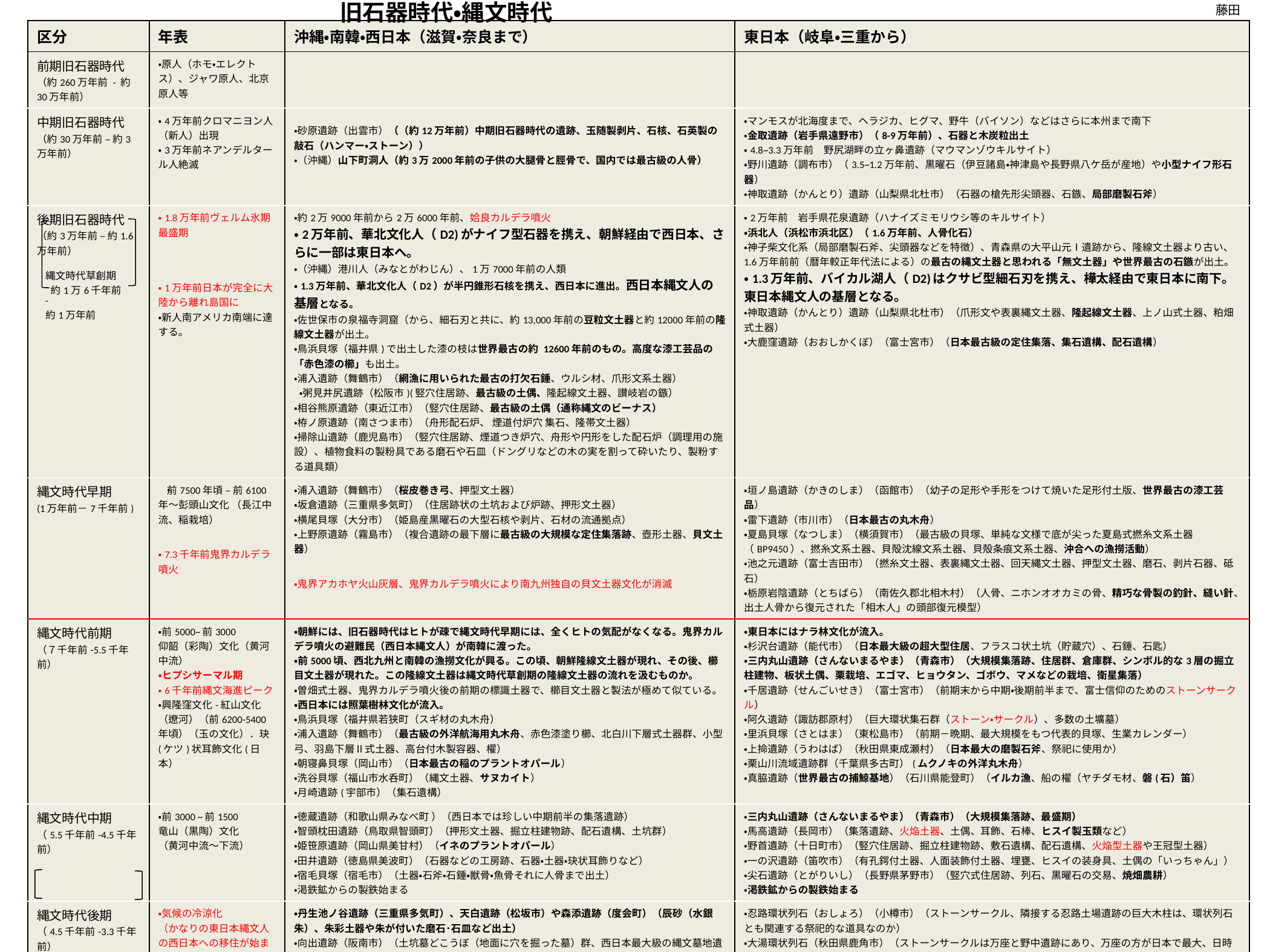

旧石器時代・縄文時代
藤田
| 区分 | 年表 | 沖縄・南韓・西日本（滋賀・奈良まで） | 東日本（岐阜・三重から） |
| --- | --- | --- | --- |
| 前期旧石器時代 （約260万年前 - 約30万年前） | ・原人（ホモ・エレクトス）、ジャワ原人、北京原人等 |  |  |
| 中期旧石器時代 （約30万年前 – 約3万年前） | ・4万年前クロマニヨン人（新人）出現 ・3万年前ネアンデルタール人絶滅 | ・砂原遺跡（出雲市）（（約12万年前）中期旧石器時代の遺跡、玉随製剥片、石核、石英製の敲石（ハンマー・ストーン）） ・（沖縄）山下町洞人（約3万2000年前の子供の大腿骨と脛骨で、国内では最古級の人骨） | ・マンモスが北海度まで、ヘラジカ、ヒグマ、野牛（バイソン）などはさらに本州まで南下 ・金取遺跡（岩手県遠野市）（8-9万年前）、石器と木炭粒出土 ・4.8~3.3万年前　野尻湖畔の立ヶ鼻遺跡（マウマンゾウキルサイト） ・野川遺跡（調布市）（3.5~1.2万年前、黒曜石（伊豆諸島・神津島や長野県八ケ岳が産地）や小型ナイフ形石器） ・神取遺跡（かんとり）遺跡（山梨県北杜市）（石器の槍先形尖頭器、石鏃、局部磨製石斧） |
| 後期旧石器時代 （約3万年前 – 約1.6万年前） 縄文時代草創期 約1万6千年前 - 約1万年前 | ・1.8万年前ヴェルム氷期最盛期 ・1万年前日本が完全に大陸から離れ島国に ・新人南アメリカ南端に達する。 | ・約2万9000年前から2万6000年前、姶良カルデラ噴火 ・2万年前、華北文化人（D2)がナイフ型石器を携え、朝鮮経由で西日本、さらに一部は東日本へ。 ・（沖縄）港川人（みなとがわじん）、1万7000年前の人類 ・1.3万年前、華北文化人（D2）が半円錐形石核を携え、西日本に進出。西日本縄文人の基層となる。 ・佐世保市の泉福寺洞窟（から、細石刃と共に、約13,000年前の豆粒文土器と約12000年前の隆線文土器が出土。 ・鳥浜貝塚（福井県)で出土した漆の枝は世界最古の約 12600年前のもの。高度な漆工芸品の「赤色漆の櫛」も出土。 ・浦入遺跡（舞鶴市）（網漁に用いられた最古の打欠石錘、ウルシ材、爪形文系土器） ・粥見井尻遺跡（松阪市)(竪穴住居跡、最古級の土偶、隆起線文土器、讃岐岩の鏃） ・相谷熊原遺跡（東近江市）（竪穴住居跡、最古級の土偶（通称縄文のビーナス） ・栫ノ原遺跡（南さつま市）（舟形配石炉、 煙道付炉穴 集石、隆帯文土器） ・掃除山遺跡（鹿児島市）（竪穴住居跡、煙道つき炉穴、舟形や円形をした配石炉（調理用の施設）、植物食料の製粉具である磨石や石皿（ドングリなどの木の実を割って砕いたり、製粉する道具類） | ・2万年前　岩手県花泉遺跡（ハナイズミモリウシ等のキルサイト） ・浜北人（浜松市浜北区）（1.6万年前、人骨化石） ・神子柴文化系（局部磨製石斧、尖頭器などを特徴）、青森県の大平山元Ⅰ遺跡から、隆線文土器より古い、1.6万年前前（暦年較正年代法による）の最古の縄文土器と思われる「無文土器」や世界最古の石鏃が出土。 ・1.3万年前、バイカル湖人（D2)はクサビ型細石刃を携え、樺太経由で東日本に南下。東日本縄文人の基層となる。 ・神取遺跡（かんとり）遺跡（山梨県北杜市）（爪形文や表裏縄文土器、隆起線文土器、上ノ山式土器、粕畑式土器） ・大鹿窪遺跡（おおしかくぼ）（富士宮市）（日本最古級の定住集落、集石遺構、配石遺構） |
| 縄文時代早期 (1万年前－7千年前) | ・前7500年頃 – 前6100年～彭頭山文化 （長江中流、稲栽培） ・7.3千年前鬼界カルデラ噴火 | ・浦入遺跡（舞鶴市）（桜皮巻き弓、押型文土器） ・坂倉遺跡（三重県多気町）（住居跡状の土坑および炉跡、押形文土器） ・横尾貝塚（大分市）（姫島産黒曜石の大型石核や剥片、石材の流通拠点） ・上野原遺跡（霧島市）（複合遺跡の最下層に最古級の大規模な定住集落跡、壺形土器、貝文土器） ・鬼界アカホヤ火山灰層、鬼界カルデラ噴火により南九州独自の貝文土器文化が消滅 | ・垣ノ島遺跡（かきのしま）（函館市）（幼子の足形や手形をつけて焼いた足形付土版、世界最古の漆工芸品） ・雷下遺跡（市川市）（日本最古の丸木舟） ・夏島貝塚（なつしま）（横須賀市）（最古級の貝塚、単純な文様で底が尖った夏島式撚糸文系土器（BP9450）、撚糸文系土器、貝殻沈線文系土器、貝殻条痕文系土器、沖合への漁撈活動） ・池之元遺跡（富士吉田市）（撚糸文土器、表裏縄文土器、回天縄文土器、押型文土器、磨石、剥片石器、砥石） ・栃原岩陰遺跡（とちばら）（南佐久郡北相木村）（人骨、ニホンオオカミの骨、精巧な骨製の釣針、縫い針、出土人骨から復元された「相木人」の頭部復元模型） |
| 縄文時代前期 （７千年前-5.5千年前） | ・前5000~前3000 仰韶（彩陶）文化（黄河中流）　　 ・ヒプシサーマル期 ・6千年前縄文海進ピーク ・興隆窪文化-紅山文化（遼河）（前6200-5400年頃）（玉の文化）．玦(ケツ)状耳飾文化(日本） | ・朝鮮には、旧石器時代はヒトが疎で縄文時代早期には、全くヒトの気配がなくなる。鬼界カルデラ噴火の避難民（西日本縄文人）が南韓に渡った。 ・前5000頃、西北九州と南韓の漁撈文化が興る。この頃、朝鮮隆線文土器が現れ、その後、櫛目文土器が現れた。この隆線文土器は縄文時代草創期の隆線文土器の流れを汲むものか。 ・曽畑式土器、鬼界カルデラ噴火後の前期の標識土器で、櫛目文土器と製法が極めて似ている。 ・西日本には照葉樹林文化が流入。 ・鳥浜貝塚（福井県若狭町（スギ材の丸木舟） ・浦入遺跡（舞鶴市）（最古級の外洋航海用丸木舟、赤色漆塗り櫛、北白川下層式土器群、小型弓、羽島下層Ⅱ式土器、高台付木製容器、櫂） ・朝寝鼻貝塚（岡山市）（日本最古の稲のプラントオパール） ・洗谷貝塚（福山市水呑町）（縄文土器、サヌカイト） ・月崎遺跡(宇部市）（集石遺構） | ・東日本にはナラ林文化が流入。 ・杉沢台遺跡（能代市）（日本最大級の超大型住居、フラスコ状土坑（貯蔵穴）、石錘、石匙） ・三内丸山遺跡（さんないまるやま）（青森市）（大規模集落跡、住居群、倉庫群、シンボル的な3層の掘立柱建物、板状土偶、栗栽培、エゴマ、ヒョウタン、ゴボウ、マメなどの栽培、衛星集落） ・千居遺跡（せんごいせき）（富士宮市）（前期末から中期・後期前半まで、富士信仰のためのストーンサークル） ・阿久遺跡（諏訪郡原村）（巨大環状集石群（ストーン・サークル）、多数の土壙墓） ・里浜貝塚（さとはま）（東松島市）（前期－晩期、最大規模をもつ代表的貝塚、生業カレンダー） ・上掵遺跡（うわはば）（秋田県東成瀬村）（日本最大の磨製石斧、祭祀に使用か） ・栗山川流域遺跡群（千葉県多古町）(ムクノキの外洋丸木舟） ・真脇遺跡（世界最古の捕鯨基地）（石川県能登町）（イルカ漁、船の櫂（ヤチダモ材、磐(石）笛） |
| 縄文時代中期 （5.5千年前-4.5千年前） | ・前3000 ~前1500 竜山（黒陶）文化 （黄河中流～下流） | ・徳蔵遺跡（和歌山県みなべ町 ）（西日本では珍しい中期前半の集落遺跡） ・智頭枕田遺跡（鳥取県智頭町）（押形文土器、掘立柱建物跡、配石遺構、土坑群） ・姫笹原遺跡（岡山県美甘村）（イネのプラントオパール） ・田井遺跡（徳島県美波町）（石器などの工房跡、石器・土器・玦状耳飾りなど） ・宿毛貝塚（宿毛市）（土器・石斧・石錘・獣骨・魚骨それに人骨まで出土） ・渇鉄鉱からの製鉄始まる | ・三内丸山遺跡（さんないまるやま）（青森市）（大規模集落跡、最盛期） ・馬高遺跡（長岡市）（集落遺跡、火焔土器、土偶、耳飾、石棒、ヒスイ製玉類など） ・野首遺跡（十日町市）（竪穴住居跡、掘立柱建物跡、敷石遺構、配石遺構、火焔型土器や王冠型土器） ・一の沢遺跡（笛吹市）（有孔鍔付土器、人面装飾付土器、埋甕、ヒスイの装身具、土偶の「いっちゃん」） ・尖石遺跡（とがりいし）（長野県茅野市）（竪穴式住居跡、列石、黒曜石の交易、焼畑農耕） ・渇鉄鉱からの製鉄始まる |
| 縄文時代後期 （4.5千年前-3.3千年前） | ・気候の冷涼化 （かなりの東日本縄文人の西日本への移住が始まる） ・前1600 殷王朝の成立（黄河ｰ長江流域） 青銅器の使用 ・前1400殷（商）が殷墟（河南省安陽県）へ遷都 甲骨文字（卜辞） | ・丹生池ノ谷遺跡（三重県多気町）、天白遺跡（松坂市）や森添遺跡（度会町）（辰砂（水銀朱）、朱彩土器や朱が付いた磨石･石皿など出土） ・向出遺跡（阪南市）（土坑墓どこうぼ（地面に穴を掘った墓）群、西日本最大級の縄文墓地遺跡） ・二子山石器製作遺跡（熊本県合志市）（石器工房、石切り場、扁平打製石斧) ・智頭枕田遺跡（鳥取県智頭町）（住居跡、土坑群、遺物廃棄場、突帯文土器） ・大矢遺跡（天草市）（オサンリ型結合釣針、土偶、岩偶） ・本野原（もとのばる）遺跡（宮崎市）（九州では類例の少ない大規模な集落、広場を中心に、土坑、掘立柱建物、竪穴住居が環状に配置） | ・忍路環状列石（おしょろ）（小樽市）（ストーンサークル、隣接する忍路土場遺跡の巨大木柱は、環状列石とも関連する祭祀的な道具なのか） ・大湯環状列石（秋田県鹿角市）（ストーンサークルは万座と野中遺跡にあり、万座の方が日本で最大、日時計状組石） ・蜆塚遺跡（しじみづか）（浜松市）円環状平地式の住居跡、首飾りや貝製腕輪を身につけた人骨、勾玉や土器、鉄鏃） ・真脇遺跡（石川県能登町）（環状木柱列、巨大な彫刻柱、土偶、埋葬人骨、日本最古の仮面） ・チカモリ遺跡（金沢市）（掘立柱の環状木柱列（ウッドサークル）、堅いクリ材の木柱断面がカマボコ形・U字形） ・大森貝塚（おおもり）（品川区－大田区）（モース貝塚、土器、土偶、石斧、石鏃、鹿・鯨の骨片、人骨片） |
| 縄文時代晩期 （3.3千年前-2.8千年前） 　弥生時代早期 （3.0千年前-2.8千年前） | ・気候の寒冷化 ・前1000 殷が亡び周王朝がはじまる（西周）－都－鎬 京　封建制度 ・前841王が貴族に追放され共伯和が執政 ・前771　犬戒の侵入により西周が滅亡 ・前770洛邑に遷都－東周 | ・池島・福万寺遺跡（東大阪市、八尾市）（水田跡、イネ科植物のプラントオパール） ・南溝手遺跡（総社市）（イネのプラント・オパール、最古級の籾痕のある土器、石鍬、石包丁） ・津雲貝塚（笠岡市）（多数の仰臥屈葬の抜歯した人骨（貝輪や腰飾り、鹿角製耳飾りの成人骨、石製首飾りをしている小児骨）、石鏃・削器・石錘・土偶・鹿角製釣糸等） ・板付遺跡（福岡市）（水稲耕作跡、最初期の環濠集落、夜臼式土器） ・江辻遺跡（福岡県粕屋町）（最初期の環濠集落） ・原山支石墓群（島原市）（原山ドルメン、国内の支 石墓遺跡としては最古最大級のもの） ・菜畑遺跡（唐津市）（最古の水稲耕作遺跡、直播き、山の寺式土器、ジャポニカ種） ・大石遺跡（豊後大野市）（大規模な建物址、黒色磨研土器、打製石斧（耕具）、横刃型石器（収穫具）） | ・亀ヶ岡遺跡（つがる市）（集落遺跡、遮光器土偶） ・加曽利貝塚（かそり）（千葉市）（世界でも最大規模の貝塚、南貝塚の加曽利B式は指標土器） ・山王囲遺跡（さんのうがこい）（宮城県栗原市）（大洞C2式・大洞A式・大洞A‘式土器、土製耳飾りやペンダント、編布の本州初の発見、漆器は籃胎漆器・櫛・腕輪・耳飾り・紐状製品、ヌマガイの貝殻に漆を塗った貝器） ・青田遺跡（新潟県加治川村）（土器・石器類、建築部材（柱根・壁材）・櫂・筌状編み物・籠・漆製品） ・山武姥山貝塚（さんぶうばやま）（千葉県横芝光町）（姥山式（姥山 α‘ β’ γ‘ δ’ 式）土器の標式遺跡）・吉胡貝塚（よしご）（愛知県田原市）（土器・石器・骨角器の他に埋葬人骨が数多く出土） ・伊川津貝塚（いかわづ）（田原市）（スガイ・アサリなどの主鹹貝塚、抗争の痕跡を遺す人骨、食人？抜歯した人骨、甕棺、土偶、耳飾、石刀、石棒、石冠、勾玉、骨角器） |